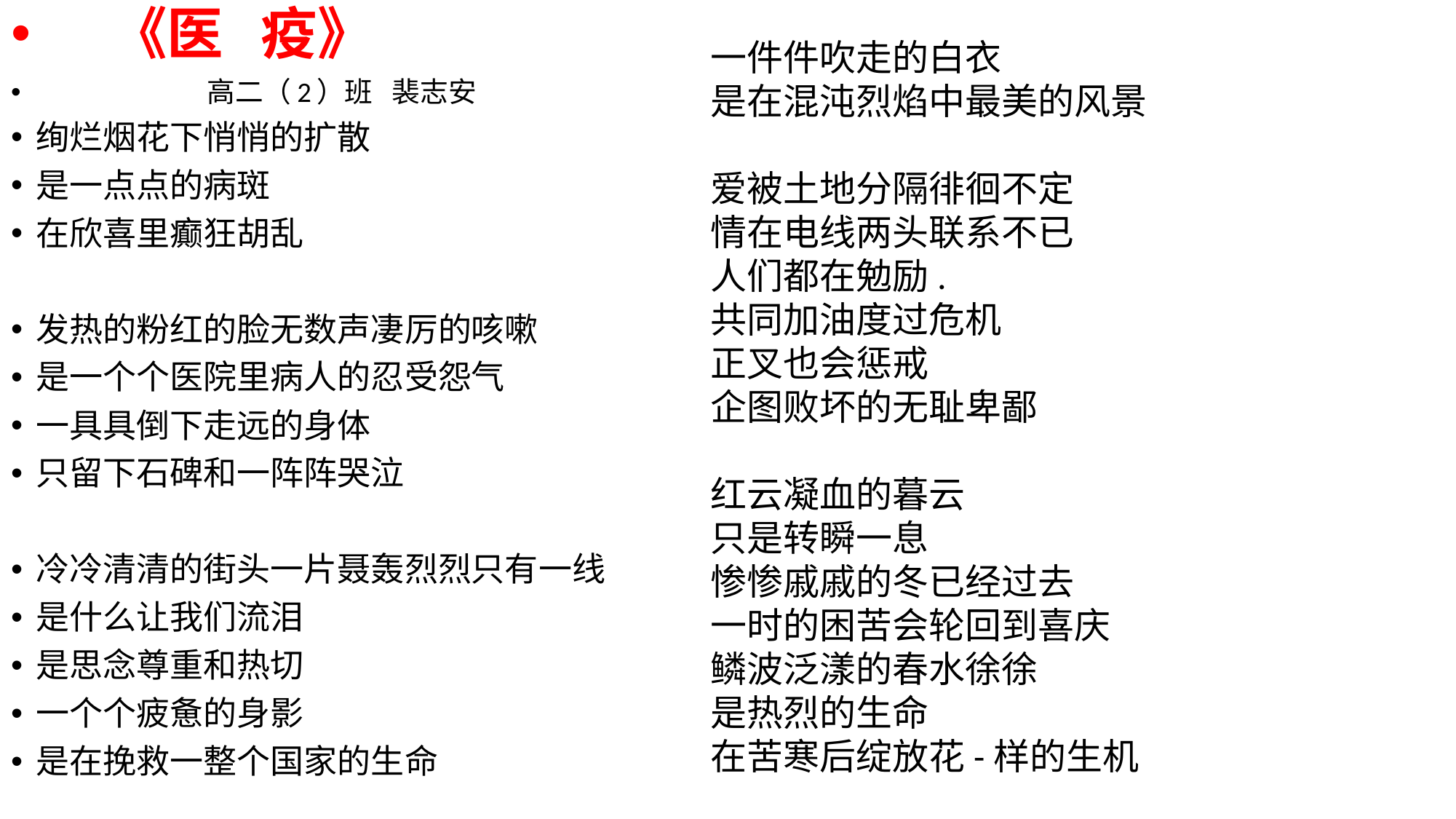

《医   疫》
                          高二（2）班   裴志安
绚烂烟花下悄悄的扩散
是一点点的病斑
在欣喜里癫狂胡乱

发热的粉红的脸无数声凄厉的咳嗽
是一个个医院里病人的忍受怨气
一具具倒下走远的身体
只留下石碑和一阵阵哭泣

冷冷清清的街头一片聂轰烈烈只有一线
是什么让我们流泪
是思念尊重和热切
一个个疲惫的身影
是在挽救一整个国家的生命

一件件吹走的白衣
是在混沌烈焰中最美的风景

爱被土地分隔徘徊不定
情在电线两头联系不已
人们都在勉励.
共同加油度过危机
正叉也会惩戒
企图败坏的无耻卑鄙

红云凝血的暮云
只是转瞬一息
惨惨戚戚的冬已经过去
一时的困苦会轮回到喜庆
鳞波泛漾的春水徐徐
是热烈的生命
在苦寒后绽放花-样的生机